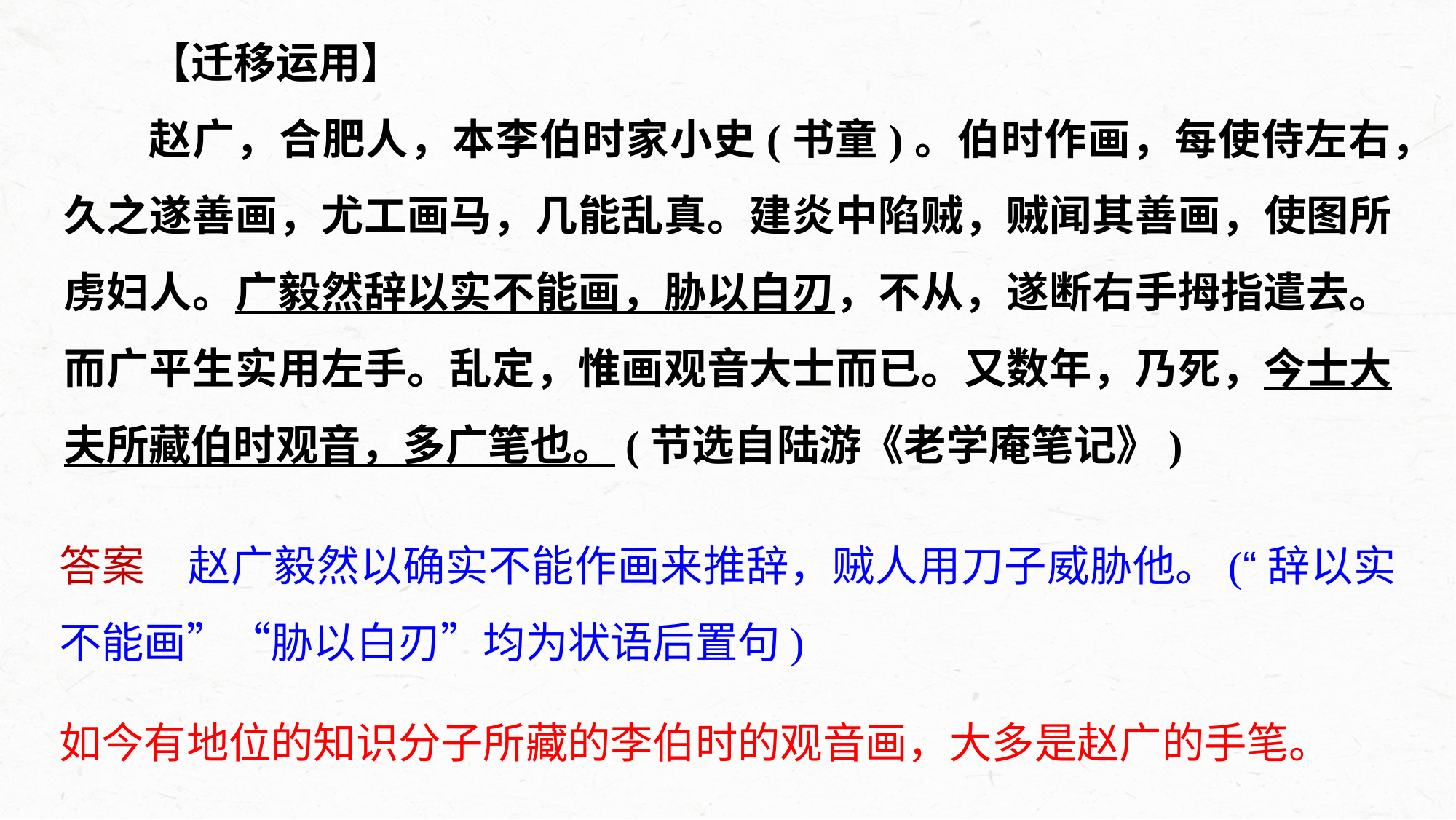

【迁移运用】
赵广，合肥人，本李伯时家小史(书童)。伯时作画，每使侍左右，久之遂善画，尤工画马，几能乱真。建炎中陷贼，贼闻其善画，使图所虏妇人。广毅然辞以实不能画，胁以白刃，不从，遂断右手拇指遣去。而广平生实用左手。乱定，惟画观音大士而已。又数年，乃死，今士大夫所藏伯时观音，多广笔也。(节选自陆游《老学庵笔记》)

答案　赵广毅然以确实不能作画来推辞，贼人用刀子威胁他。(“辞以实不能画”“胁以白刃”均为状语后置句)
如今有地位的知识分子所藏的李伯时的观音画，大多是赵广的手笔。